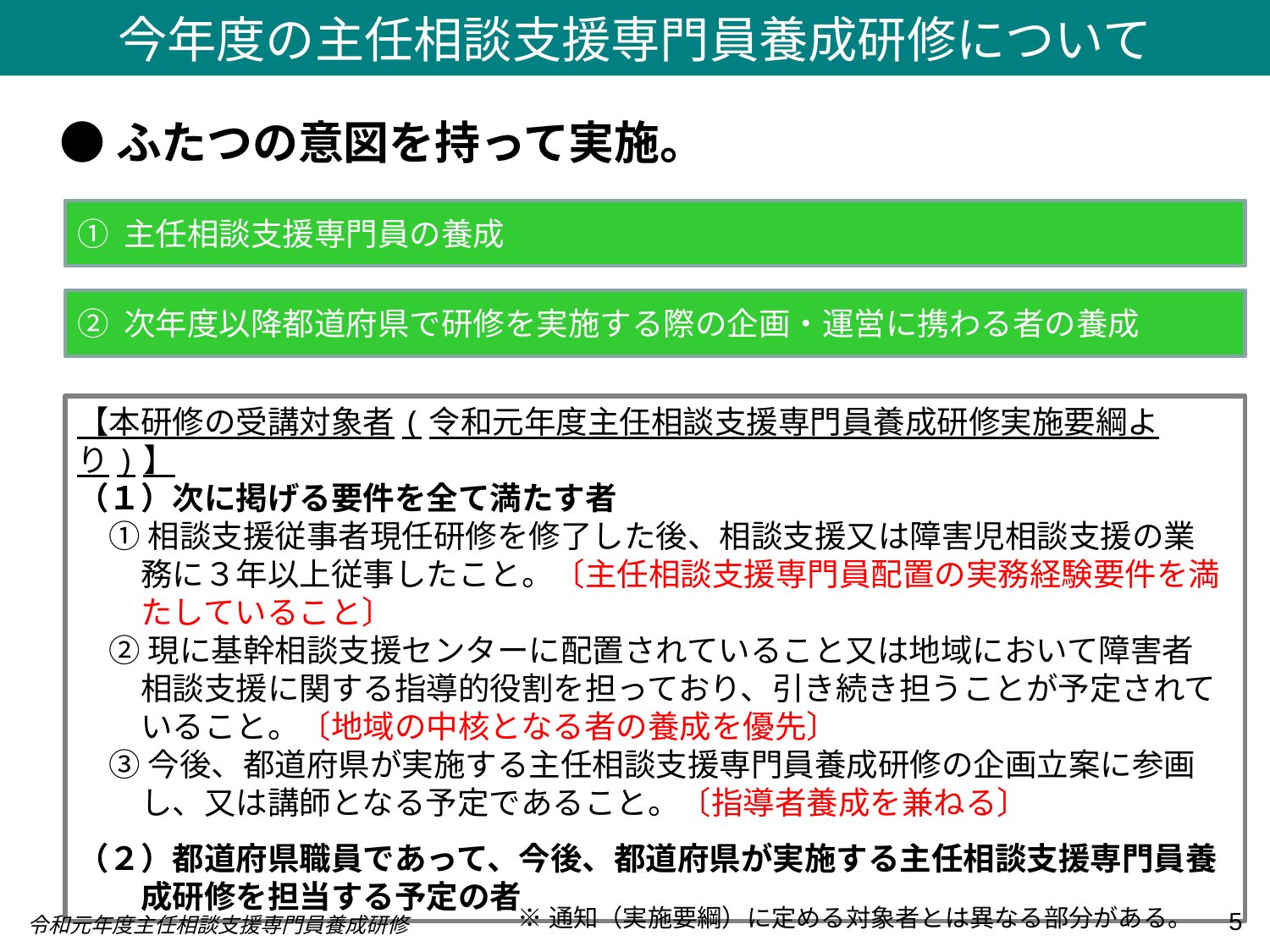

今年度の主任相談支援専門員養成研修について
●ふたつの意図を持って実施。
① 主任相談支援専門員の養成
② 次年度以降都道府県で研修を実施する際の企画・運営に携わる者の養成
【本研修の受講対象者(令和元年度主任相談支援専門員養成研修実施要綱より)】
（１）次に掲げる要件を全て満たす者
　① 相談支援従事者現任研修を修了した後、相談支援又は障害児相談支援の業
　　務に３年以上従事したこと。〔主任相談支援専門員配置の実務経験要件を満
　　たしていること〕
　② 現に基幹相談支援センターに配置されていること又は地域において障害者
　　相談支援に関する指導的役割を担っており、引き続き担うことが予定されて
　　いること。〔地域の中核となる者の養成を優先〕
　③ 今後、都道府県が実施する主任相談支援専門員養成研修の企画立案に参画
　　し、又は講師となる予定であること。〔指導者養成を兼ねる〕

（２）都道府県職員であって、今後、都道府県が実施する主任相談支援専門員養
　　成研修を担当する予定の者
※通知（実施要綱）に定める対象者とは異なる部分がある。
5
令和元年度主任相談支援専門員養成研修